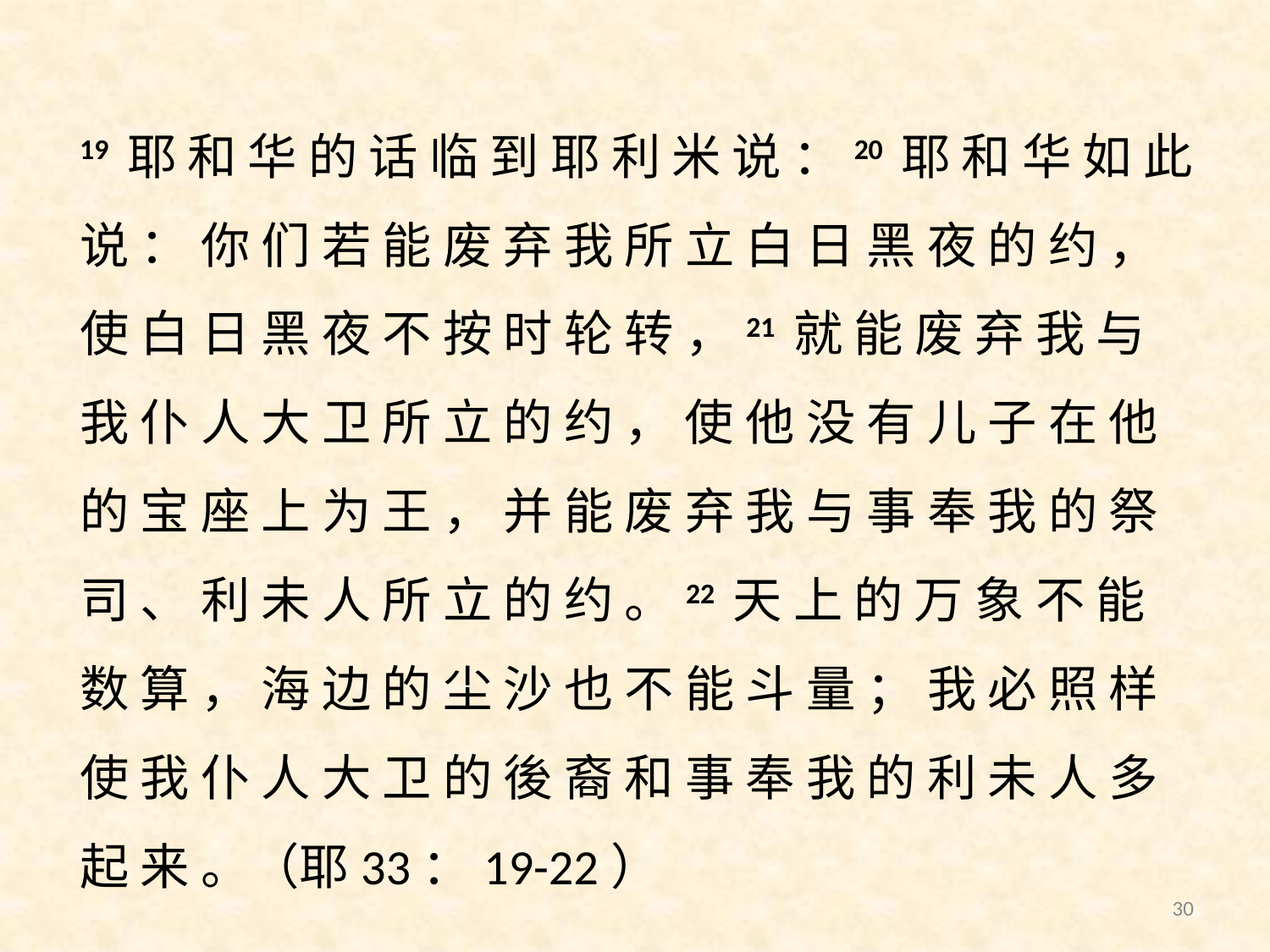

19 耶 和 华 的 话 临 到 耶 利 米 说 ：20 耶 和 华 如 此 说 ： 你 们 若 能 废 弃 我 所 立 白 日 黑 夜 的 约 ， 使 白 日 黑 夜 不 按 时 轮 转 ，21 就 能 废 弃 我 与 我 仆 人 大 卫 所 立 的 约 ， 使 他 没 有 儿 子 在 他 的 宝 座 上 为 王 ， 并 能 废 弃 我 与 事 奉 我 的 祭 司 、 利 未 人 所 立 的 约 。22 天 上 的 万 象 不 能 数 算 ， 海 边 的 尘 沙 也 不 能 斗 量 ； 我 必 照 样 使 我 仆 人 大 卫 的 後 裔 和 事 奉 我 的 利 未 人 多 起 来 。（耶33：19-22）
30